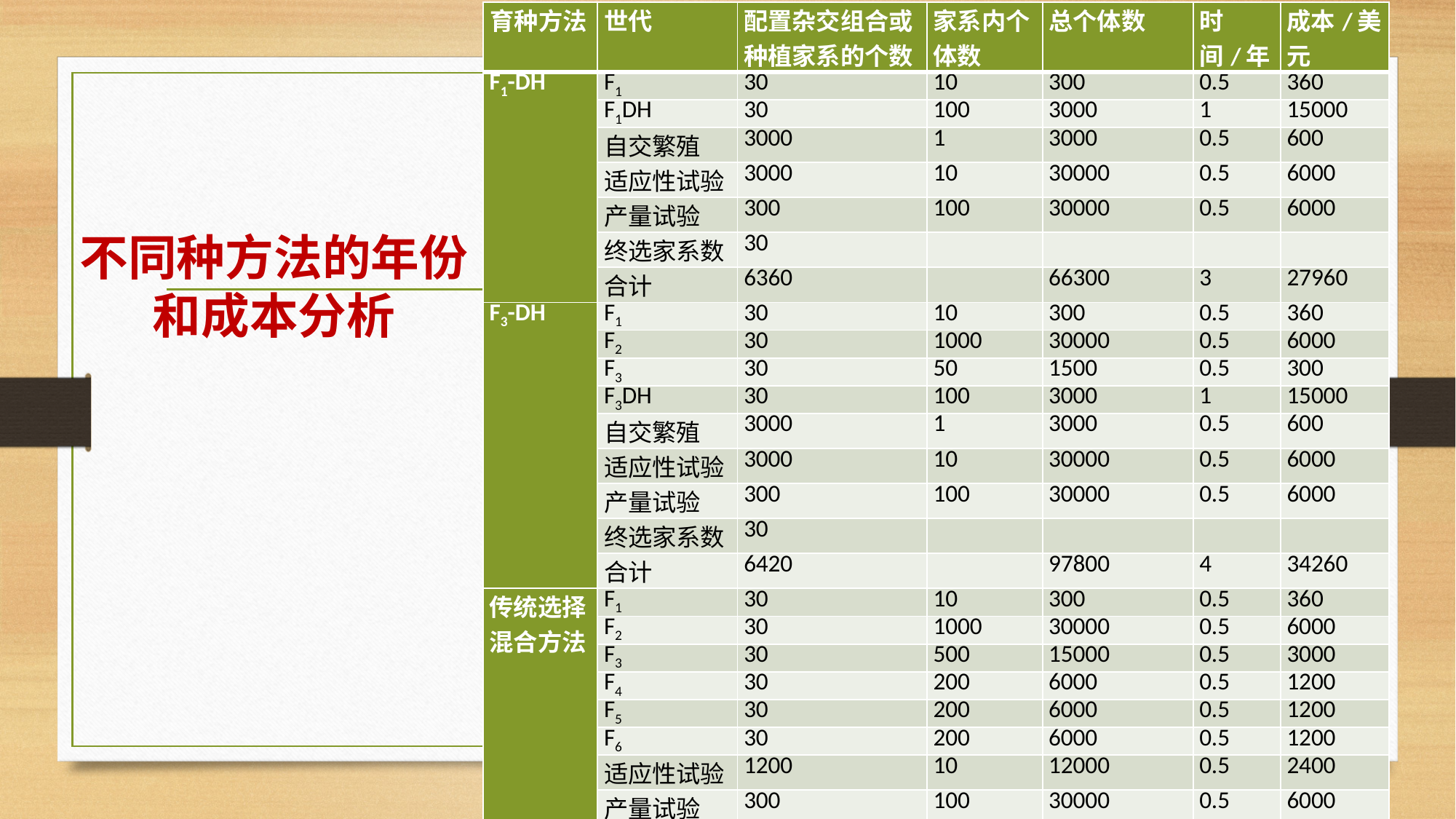

| 育种方法 | 世代 | 配置杂交组合或种植家系的个数 | 家系内个体数 | 总个体数 | 时间/年 | 成本/美元 |
| --- | --- | --- | --- | --- | --- | --- |
| F1-DH | F1 | 30 | 10 | 300 | 0.5 | 360 |
|  | F1DH | 30 | 100 | 3000 | 1 | 15000 |
|  | 自交繁殖 | 3000 | 1 | 3000 | 0.5 | 600 |
|  | 适应性试验 | 3000 | 10 | 30000 | 0.5 | 6000 |
|  | 产量试验 | 300 | 100 | 30000 | 0.5 | 6000 |
|  | 终选家系数 | 30 |  |  |  |  |
|  | 合计 | 6360 |  | 66300 | 3 | 27960 |
| F3-DH | F1 | 30 | 10 | 300 | 0.5 | 360 |
|  | F2 | 30 | 1000 | 30000 | 0.5 | 6000 |
|  | F3 | 30 | 50 | 1500 | 0.5 | 300 |
|  | F3DH | 30 | 100 | 3000 | 1 | 15000 |
|  | 自交繁殖 | 3000 | 1 | 3000 | 0.5 | 600 |
|  | 适应性试验 | 3000 | 10 | 30000 | 0.5 | 6000 |
|  | 产量试验 | 300 | 100 | 30000 | 0.5 | 6000 |
|  | 终选家系数 | 30 |  |  |  |  |
|  | 合计 | 6420 |  | 97800 | 4 | 34260 |
| 传统选择混合方法 | F1 | 30 | 10 | 300 | 0.5 | 360 |
|  | F2 | 30 | 1000 | 30000 | 0.5 | 6000 |
|  | F3 | 30 | 500 | 15000 | 0.5 | 3000 |
|  | F4 | 30 | 200 | 6000 | 0.5 | 1200 |
|  | F5 | 30 | 200 | 6000 | 0.5 | 1200 |
|  | F6 | 30 | 200 | 6000 | 0.5 | 1200 |
|  | 适应性试验 | 1200 | 10 | 12000 | 0.5 | 2400 |
|  | 产量试验 | 300 | 100 | 30000 | 0.5 | 6000 |
|  | 终选家系数 | 30 |  |  |  |  |
|  | 合计 | 1680 |  | 105300 | 4 | 21360 |
# 不同种方法的年份和成本分析